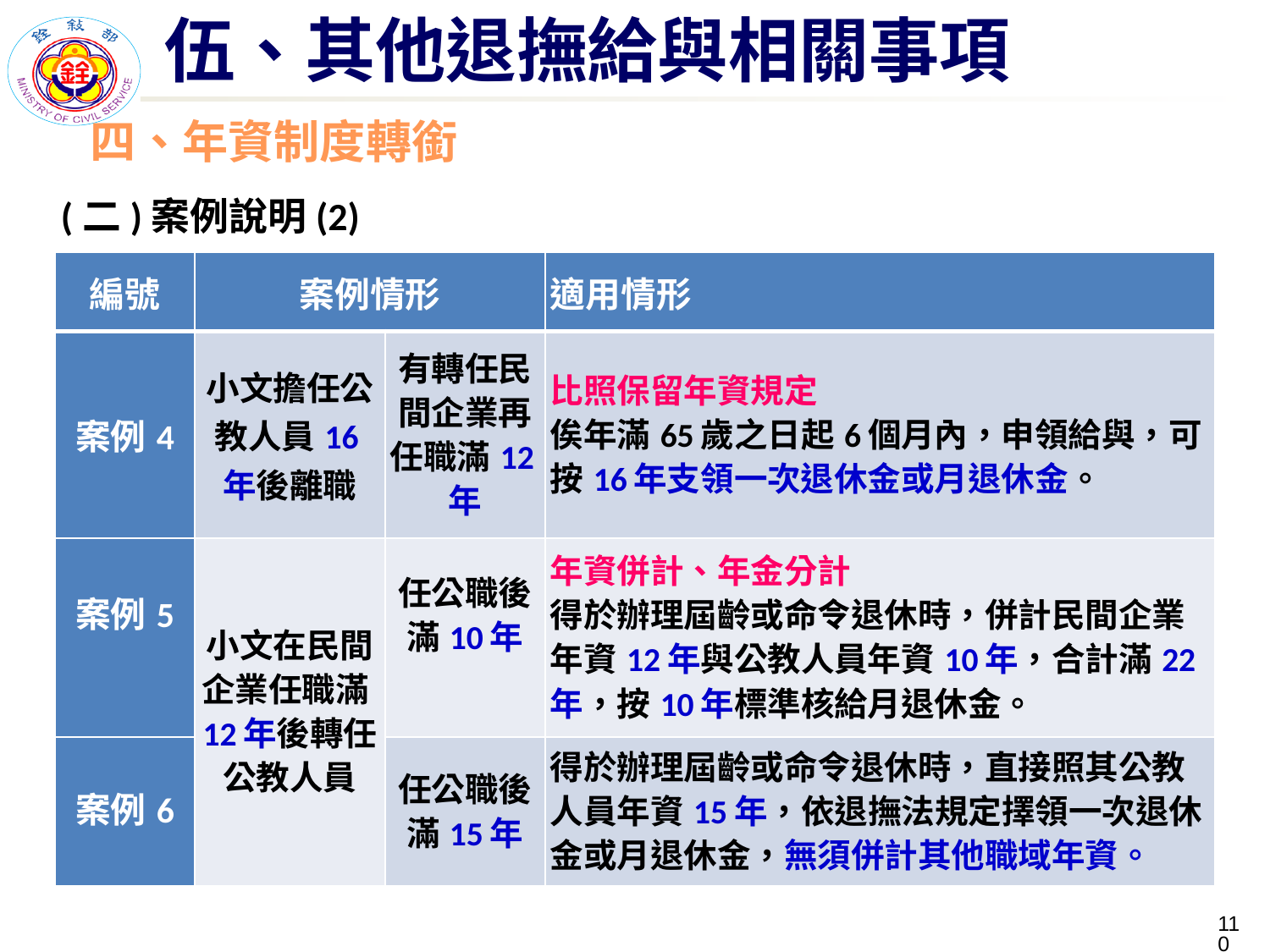

伍、其他退撫給與相關事項
四、年資制度轉銜
(二)案例說明(2)
| 編號 | 案例情形 |  | 適用情形 |
| --- | --- | --- | --- |
| 案例4 | 小文擔任公教人員16年後離職 | 有轉任民間企業再任職滿12年 | 比照保留年資規定 俟年滿65歲之日起6個月內，申領給與，可按16年支領一次退休金或月退休金。 |
| 案例5 | 小文在民間企業任職滿12年後轉任公教人員 | 任公職後滿10年 | 年資併計、年金分計 得於辦理屆齡或命令退休時，併計民間企業年資12年與公教人員年資10年，合計滿22年，按10年標準核給月退休金。 |
| 案例6 |  | 任公職後滿15年 | 得於辦理屆齡或命令退休時，直接照其公教人員年資15年，依退撫法規定擇領一次退休金或月退休金，無須併計其他職域年資。 |
110